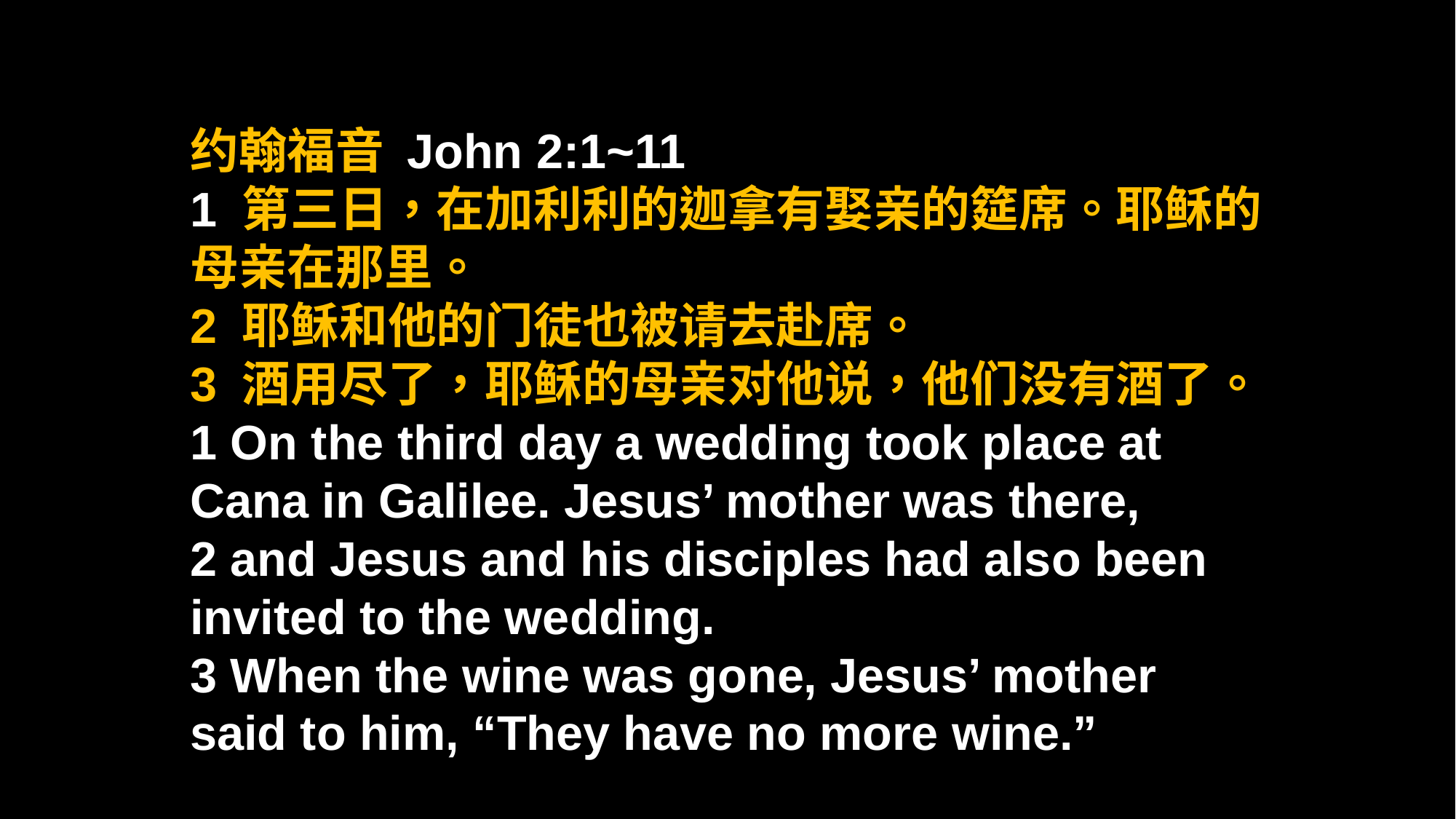

约翰福音 John 2:1~11
1 第三日，在加利利的迦拿有娶亲的筵席。耶稣的母亲在那里。
2 耶稣和他的门徒也被请去赴席。
3 酒用尽了，耶稣的母亲对他说，他们没有酒了。
1 On the third day a wedding took place at Cana in Galilee. Jesus’ mother was there,
2 and Jesus and his disciples had also been invited to the wedding.
3 When the wine was gone, Jesus’ mother said to him, “They have no more wine.”